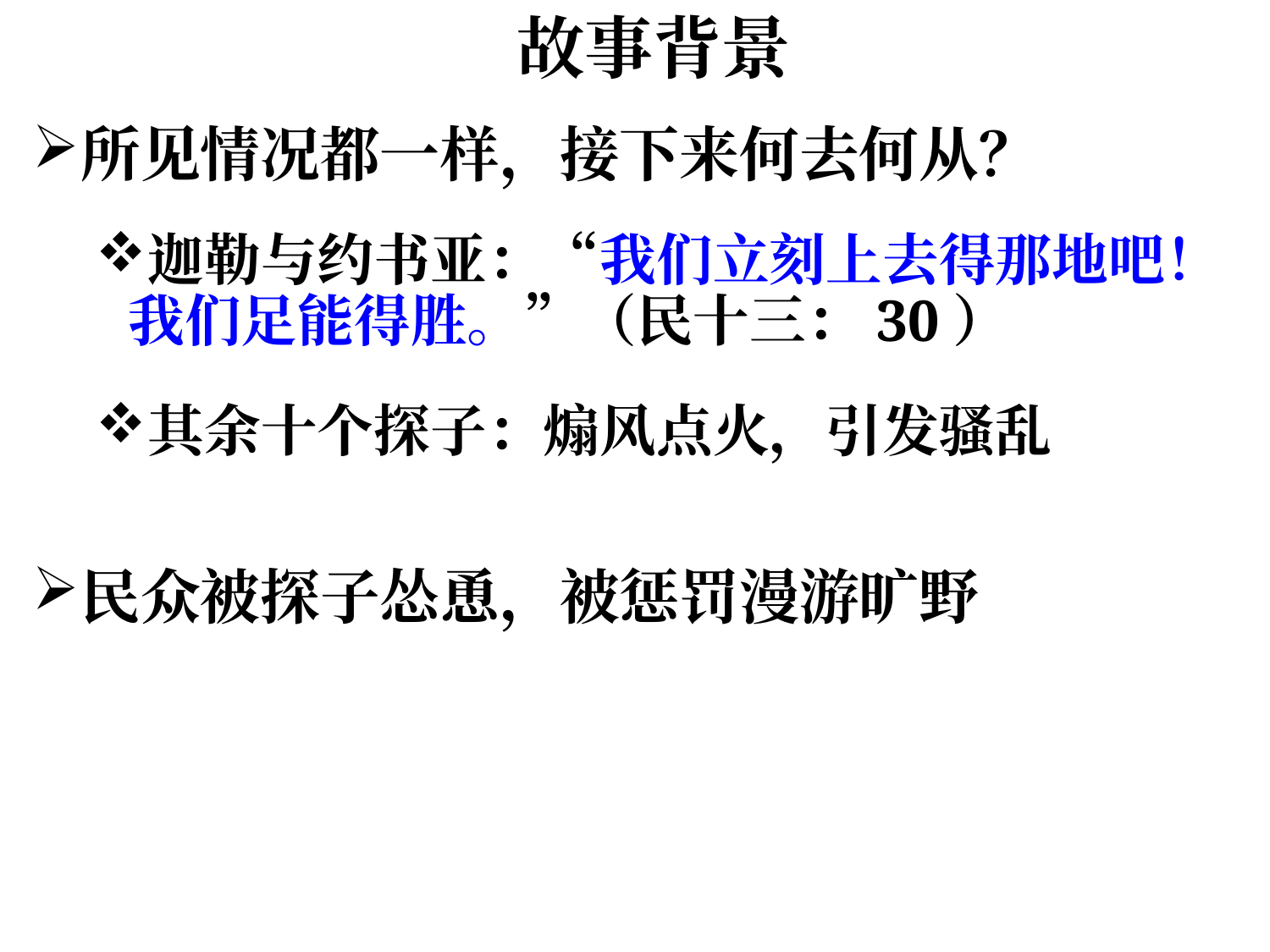

# 故事背景
所见情况都一样，接下来何去何从？

迦勒与约书亚：“我们立刻上去得那地吧！我们足能得胜。”（民十三：30）

其余十个探子：煽风点火，引发骚乱

民众被探子怂恿，被惩罚漫游旷野